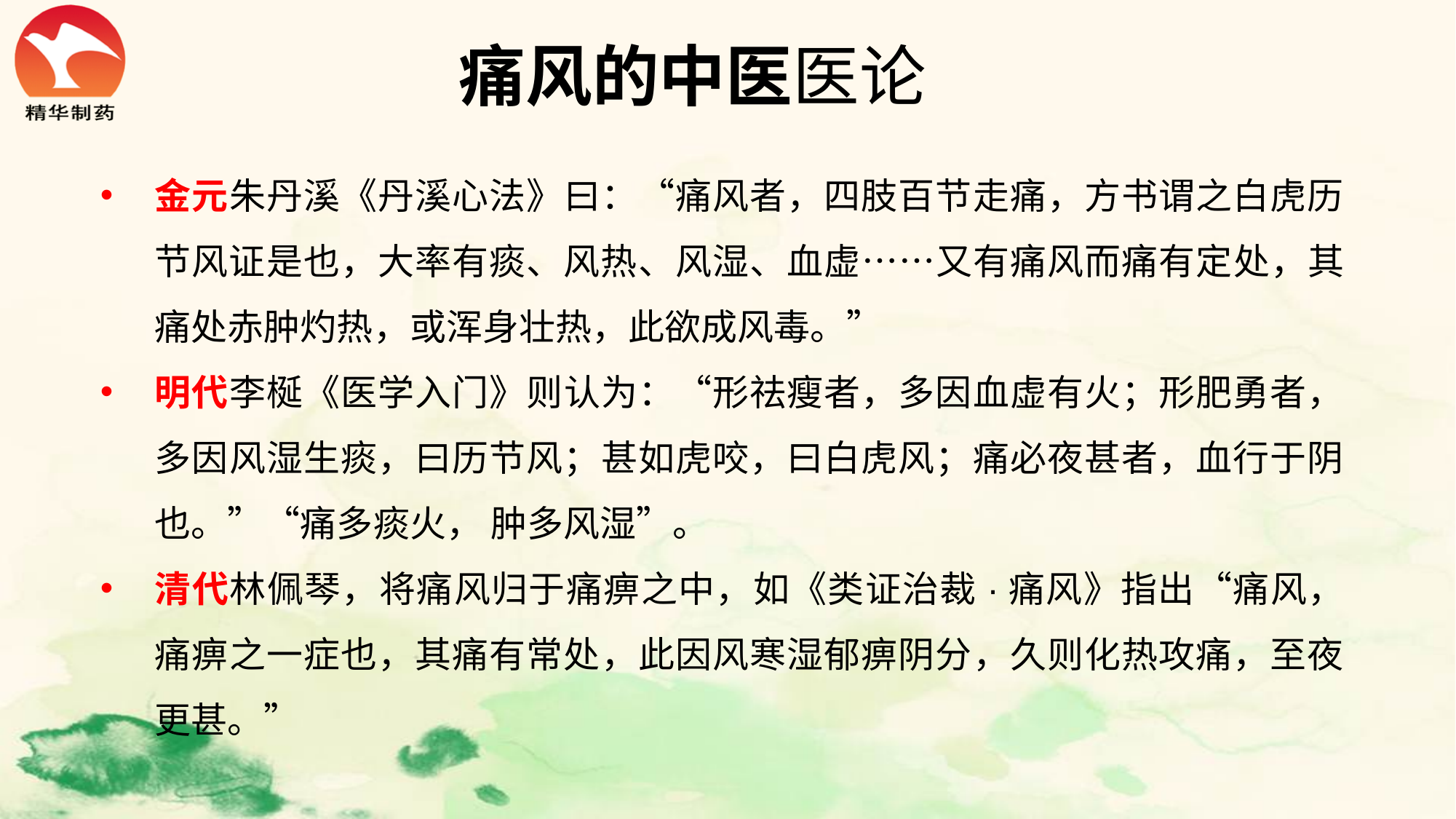

# 痛风的中医医论
金元朱丹溪《丹溪心法》曰：“痛风者，四肢百节走痛，方书谓之白虎历节风证是也，大率有痰、风热、风湿、血虚……又有痛风而痛有定处，其痛处赤肿灼热，或浑身壮热，此欲成风毒。”
明代李梴《医学入门》则认为：“形祛瘦者，多因血虚有火；形肥勇者，多因风湿生痰，曰历节风；甚如虎咬，曰白虎风；痛必夜甚者，血行于阴也。”“痛多痰火， 肿多风湿”。
清代林佩琴，将痛风归于痛痹之中，如《类证治裁·痛风》指出“痛风，痛痹之一症也，其痛有常处，此因风寒湿郁痹阴分，久则化热攻痛，至夜更甚。”